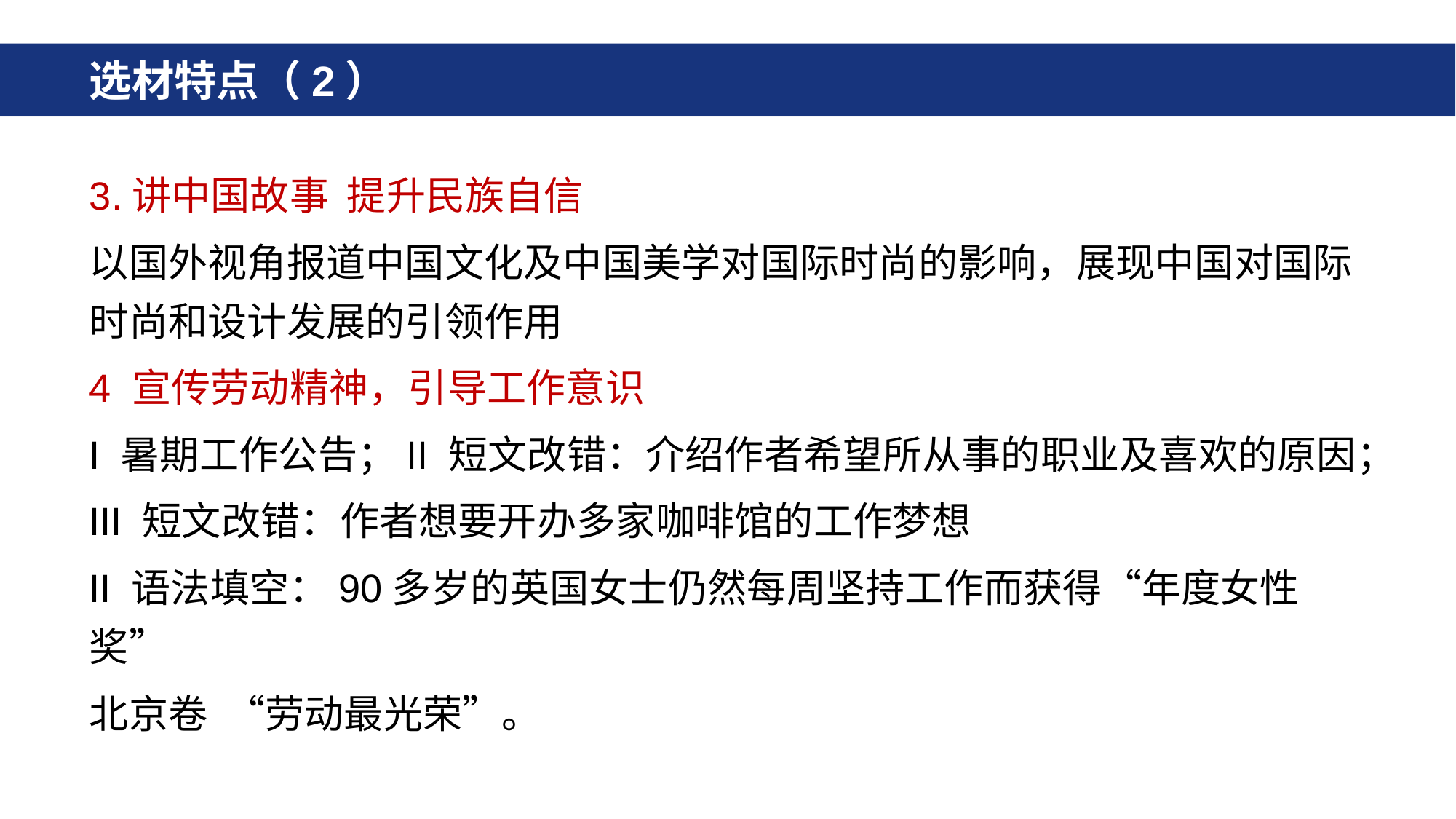

# 选材特点（2）
3.讲中国故事  提升民族自信
以国外视角报道中国文化及中国美学对国际时尚的影响，展现中国对国际时尚和设计发展的引领作用
4 宣传劳动精神，引导工作意识
I 暑期工作公告；II 短文改错：介绍作者希望所从事的职业及喜欢的原因；
III 短文改错：作者想要开办多家咖啡馆的工作梦想
II 语法填空：90多岁的英国女士仍然每周坚持工作而获得“年度女性奖”
北京卷  “劳动最光荣”。